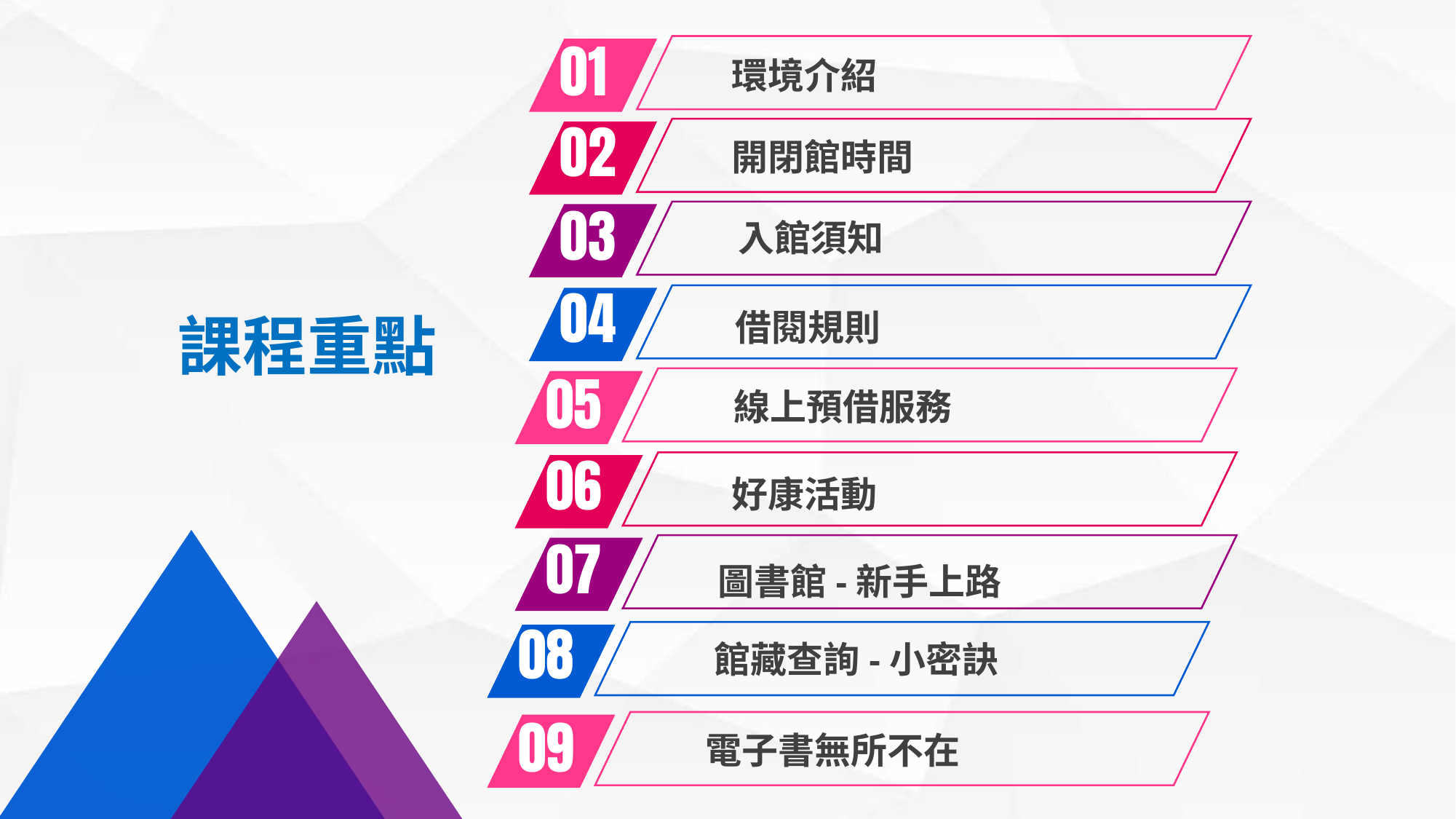

01

環境介紹
02

開閉館時間
03

入館須知

04

借閱規則

課程重點

05

線上預借服務
06

圖書館-新手上路
好康活動

07

館藏查詢-小密訣

08

電子書無所不在
09